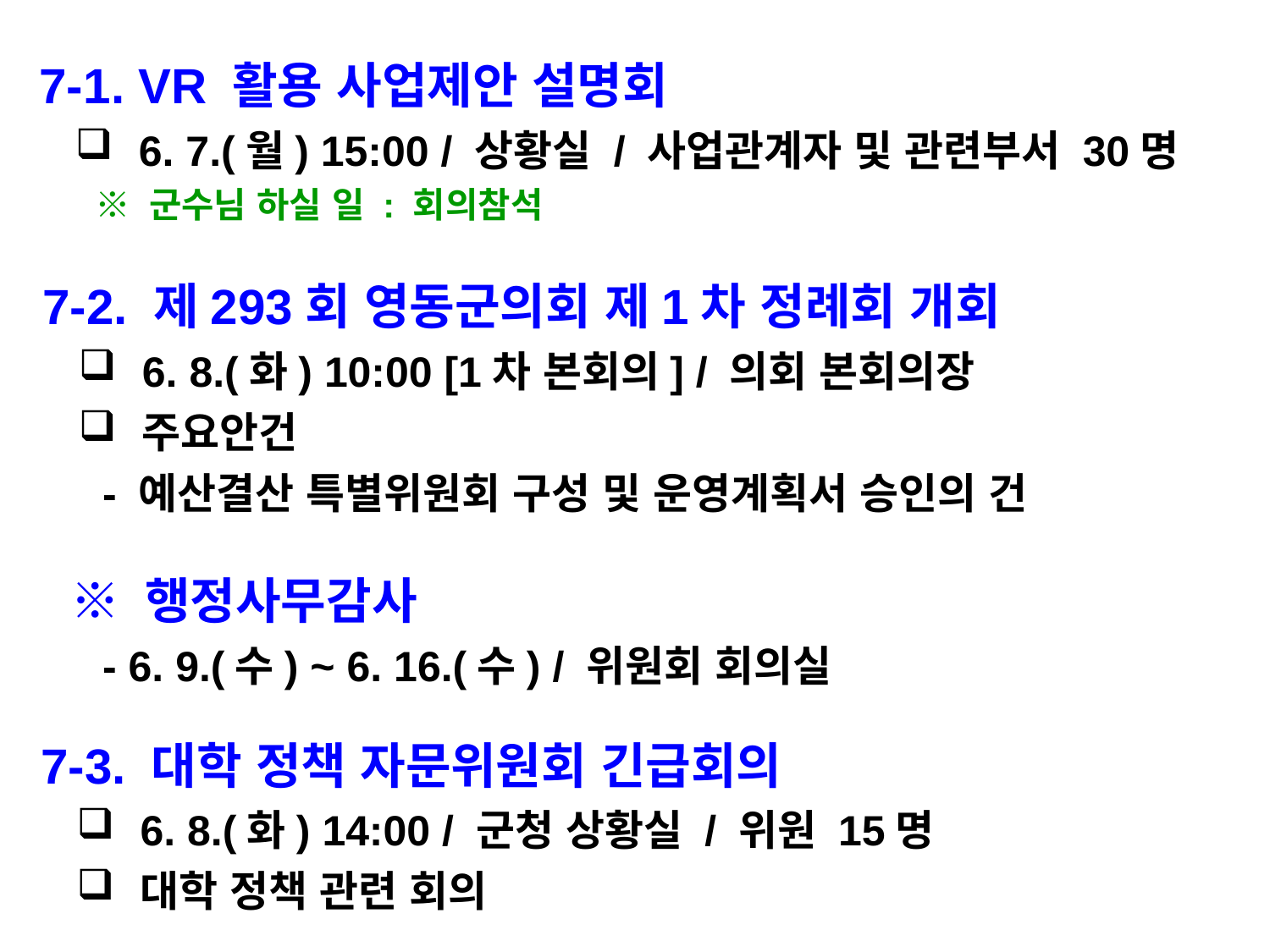

7-1. VR 활용 사업제안 설명회
6. 7.(월) 15:00 / 상황실 / 사업관계자 및 관련부서 30명
  ※ 군수님 하실 일 : 회의참석

  7-2. 제293회 영동군의회 제1차 정례회 개회
6. 8.(화) 10:00 [1차 본회의] / 의회 본회의장
주요안건
  - 예산결산 특별위원회 구성 및 운영계획서 승인의 건

    ※ 행정사무감사
  - 6. 9.(수) ~ 6. 16.(수) / 위원회 회의실

  7-3. 대학 정책 자문위원회 긴급회의
6. 8.(화) 14:00 / 군청 상황실 / 위원 15명
대학 정책 관련 회의